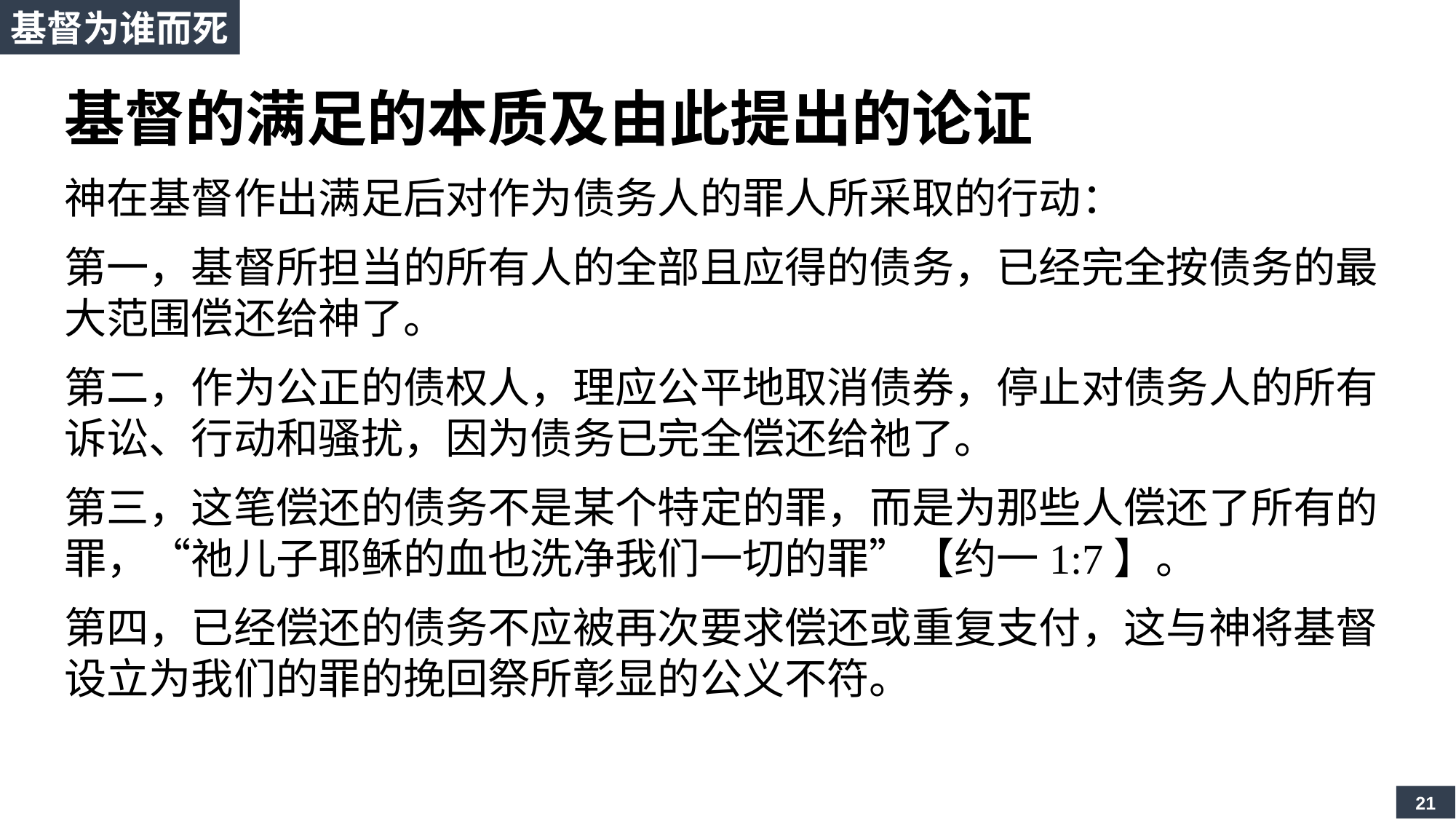

基督为谁而死
基督的满足的本质及由此提出的论证
神在基督作出满足后对作为债务人的罪人所采取的行动：
第一，基督所担当的所有人的全部且应得的债务，已经完全按债务的最大范围偿还给神了。
第二，作为公正的债权人，理应公平地取消债券，停止对债务人的所有诉讼、行动和骚扰，因为债务已完全偿还给祂了。
第三，这笔偿还的债务不是某个特定的罪，而是为那些人偿还了所有的罪，“祂儿子耶稣的血也洗净我们一切的罪”【约一1:7】。
第四，已经偿还的债务不应被再次要求偿还或重复支付，这与神将基督设立为我们的罪的挽回祭所彰显的公义不符。
21